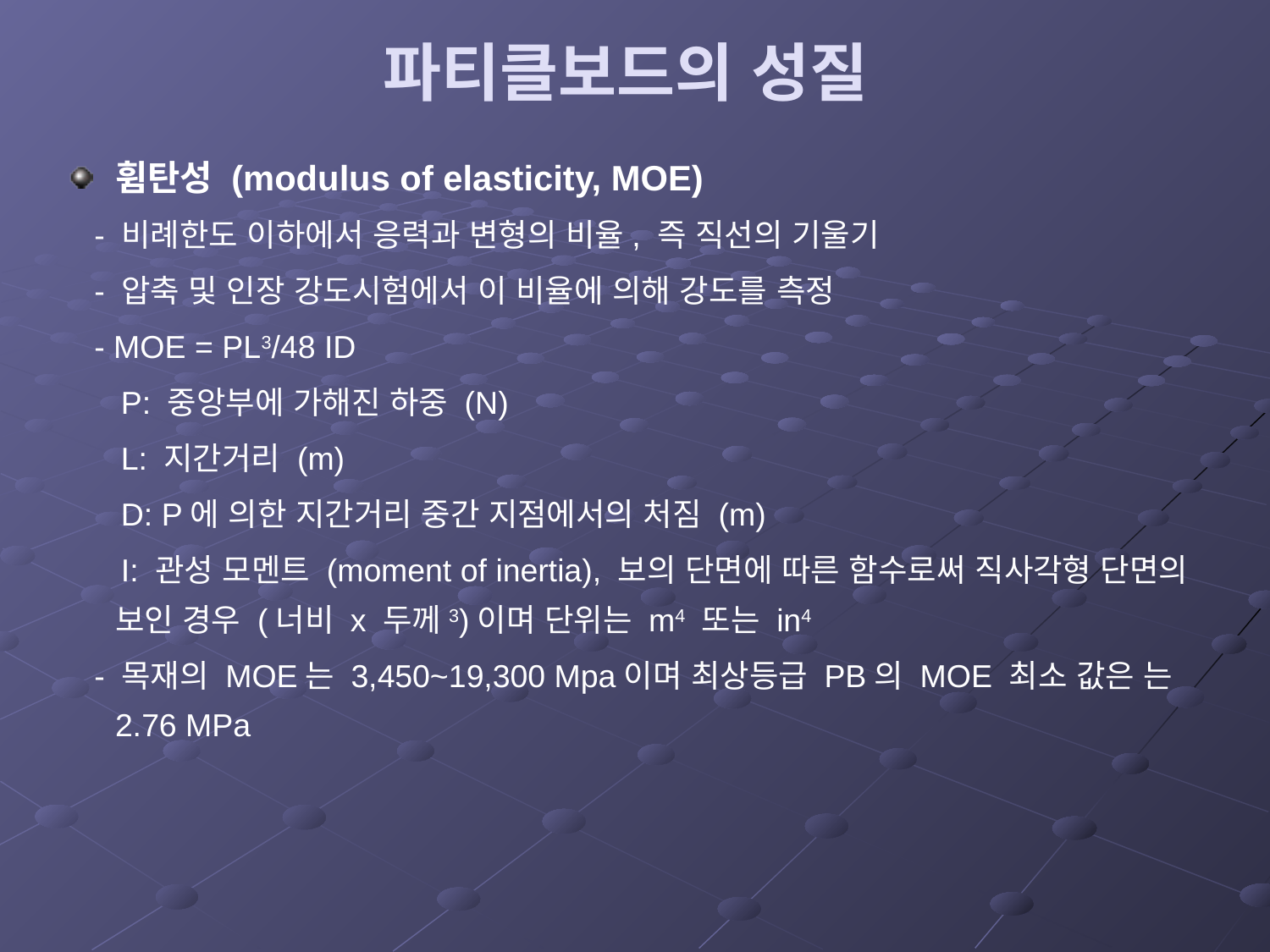

# 파티클보드의 성질
휨탄성 (modulus of elasticity, MOE)
   - 비례한도 이하에서 응력과 변형의 비율, 즉 직선의 기울기
   - 압축 및 인장 강도시험에서 이 비율에 의해 강도를 측정
   - MOE = PL3/48 ID
      P: 중앙부에 가해진 하중 (N)
      L: 지간거리 (m)
      D: P에 의한 지간거리 중간 지점에서의 처짐 (m)
      I: 관성 모멘트 (moment of inertia), 보의 단면에 따른 함수로써 직사각형 단면의 보인 경우 (너비 x 두께3)이며 단위는 m4 또는 in4
   - 목재의 MOE는 3,450~19,300 Mpa이며 최상등급 PB의 MOE 최소 값은 는 2.76 MPa